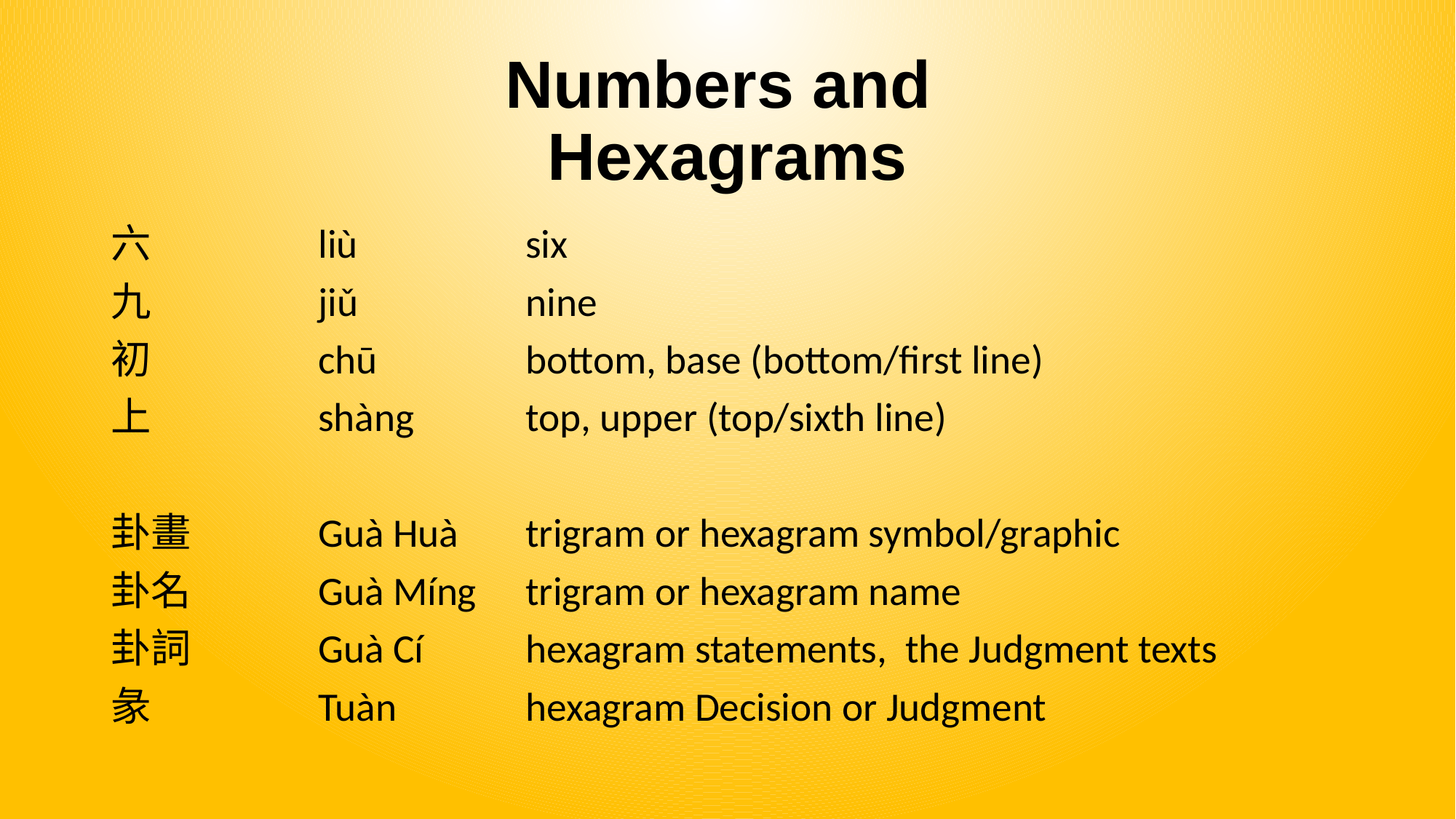

# Numbers and Hexagrams
六		liù		six
九		jiǔ 		nine
初		chū 		bottom, base (bottom/first line)
上		shàng		top, upper (top/sixth line)

卦畫		Guà Huà 	trigram or hexagram symbol/graphic
卦名		Guà Míng 	trigram or hexagram name
卦詞		Guà Cí 	hexagram statements,  the Judgment texts
彖		Tuàn		hexagram Decision or Judgment